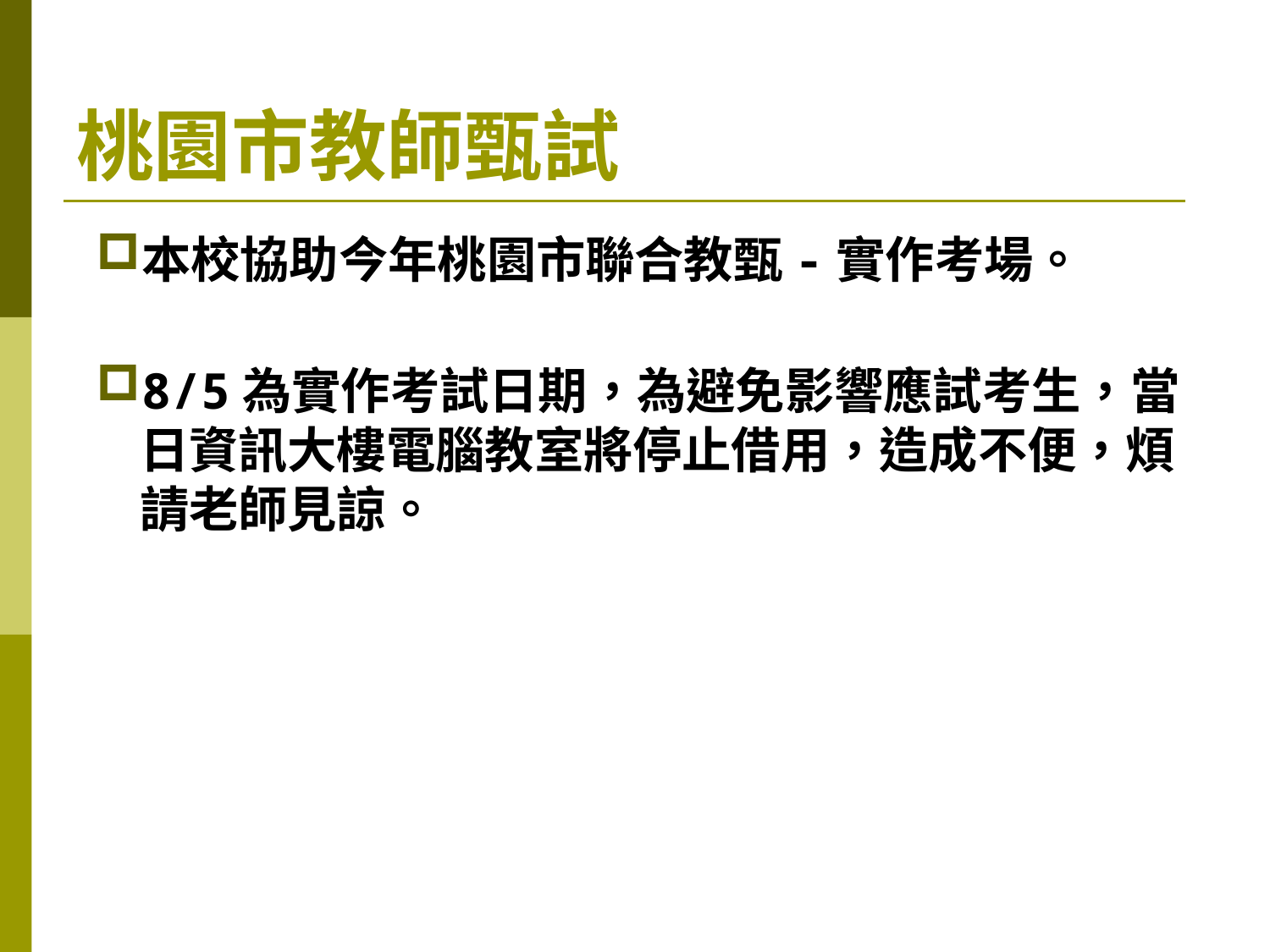

# 桃園市教師甄試
本校協助今年桃園市聯合教甄-實作考場。

8/5為實作考試日期，為避免影響應試考生，當日資訊大樓電腦教室將停止借用，造成不便，煩請老師見諒。